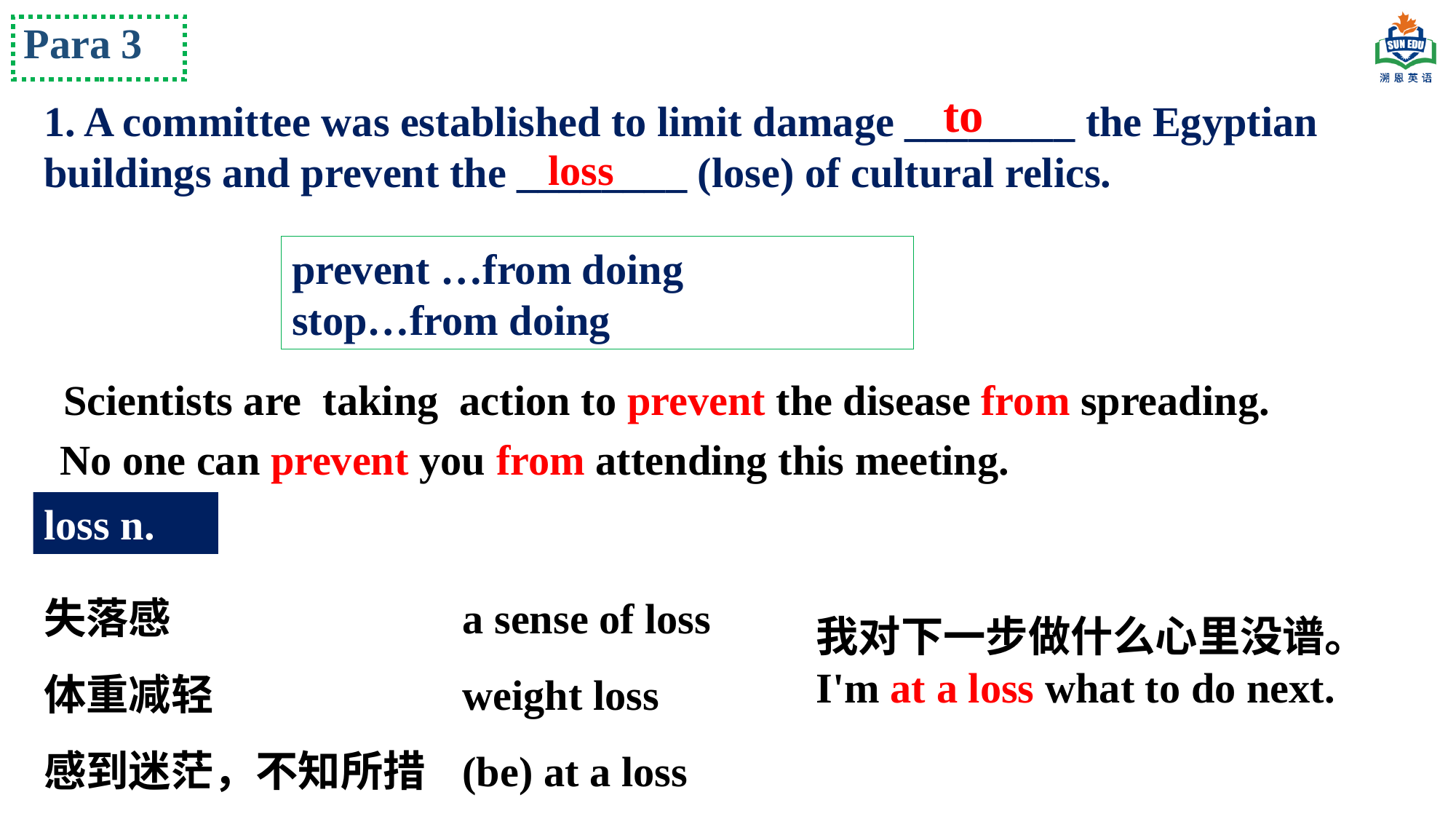

Para 3
to
1. A committee was established to limit damage ________ the Egyptian buildings and prevent the ________ (lose) of cultural relics.
loss
prevent …from doing
stop…from doing
Scientists are  taking  action to prevent the disease from spreading.
No one can prevent you from attending this meeting.
loss n.
失落感
体重减轻
感到迷茫，不知所措
 a sense of loss
 weight loss
 (be) at a loss
我对下一步做什么心里没谱。
I'm at a loss what to do next.